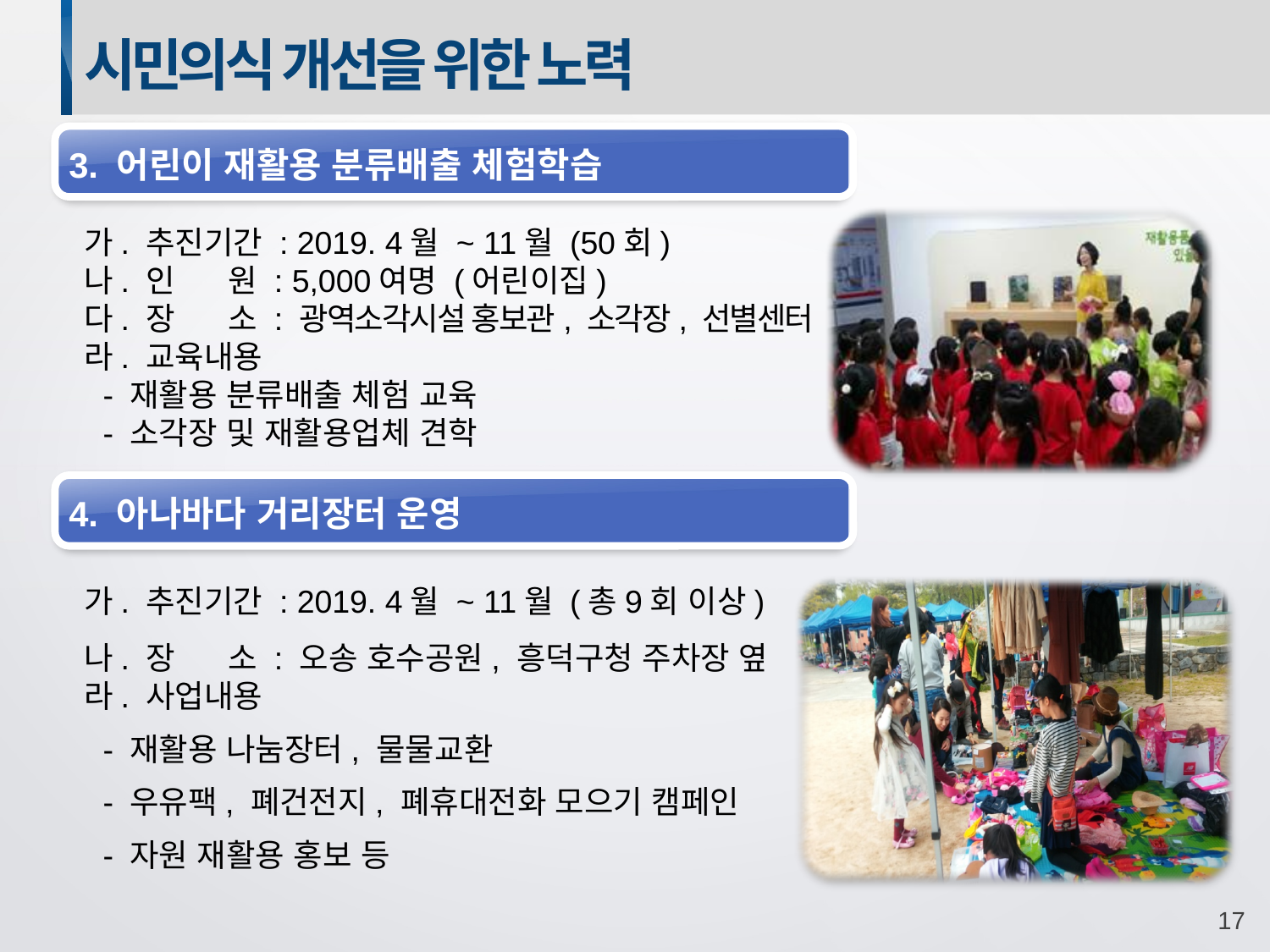

시민의식 개선을 위한 노력
 3. 어린이 재활용 분류배출 체험학습

 가. 추진기간 : 2019. 4월 ~ 11월 (50회)
 나. 인      원 : 5,000여명 (어린이집)
 다. 장      소 : 광역소각시설 홍보관, 소각장, 선별센터
 라. 교육내용
    - 재활용 분류배출 체험 교육
    - 소각장 및 재활용업체 견학
 4. 아나바다 거리장터 운영
 가. 추진기간 : 2019. 4월 ~ 11월 (총9회 이상)
 나. 장      소 : 오송 호수공원, 흥덕구청 주차장 옆
 라. 사업내용
    - 재활용 나눔장터, 물물교환
    - 우유팩, 폐건전지, 폐휴대전화 모으기 캠페인
    - 자원 재활용 홍보 등